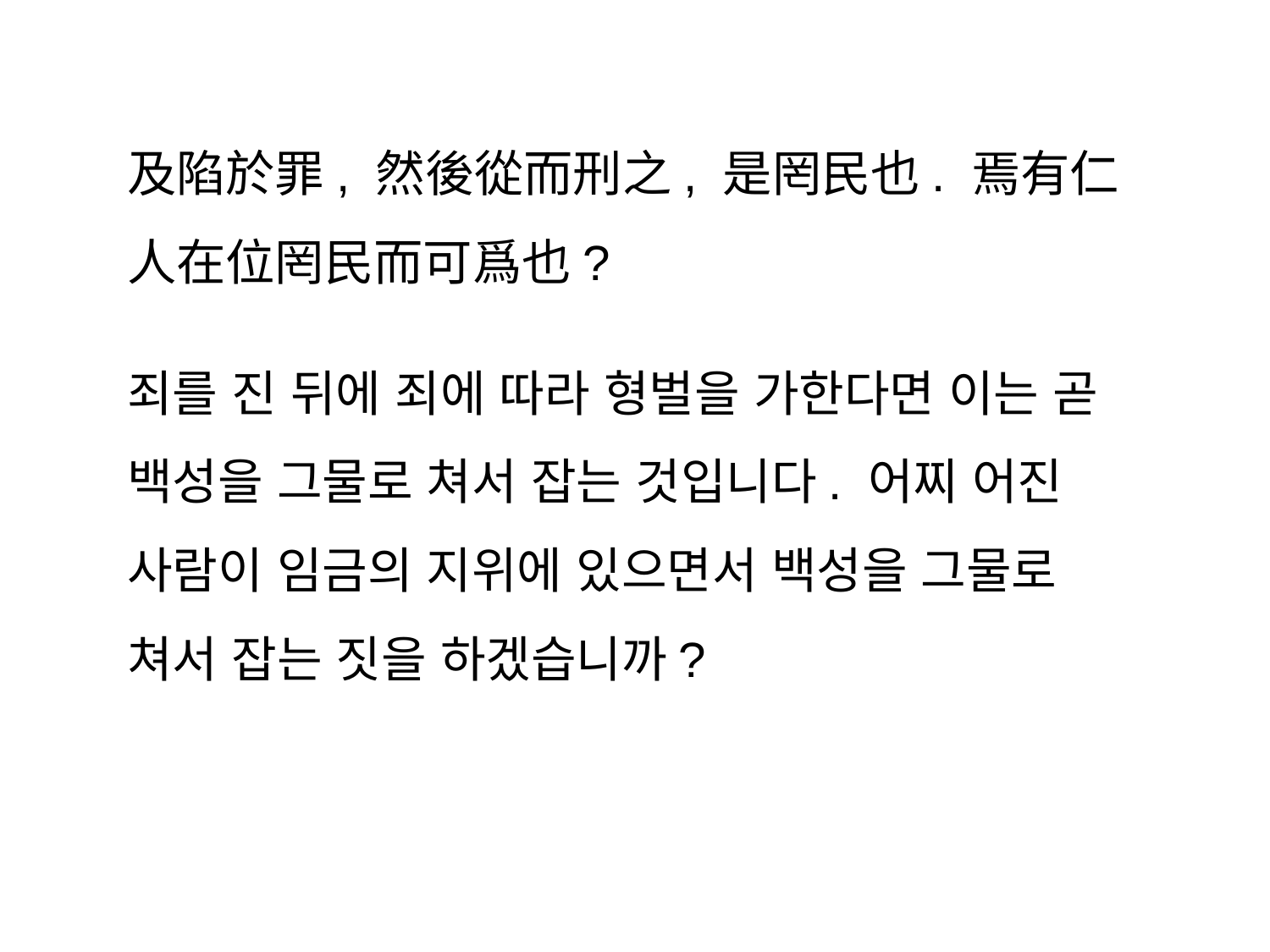

及陷於罪, 然後從而刑之, 是罔民也. 焉有仁人在位罔民而可爲也?
죄를 진 뒤에 죄에 따라 형벌을 가한다면 이는 곧 백성을 그물로 쳐서 잡는 것입니다. 어찌 어진 사람이 임금의 지위에 있으면서 백성을 그물로 쳐서 잡는 짓을 하겠습니까?